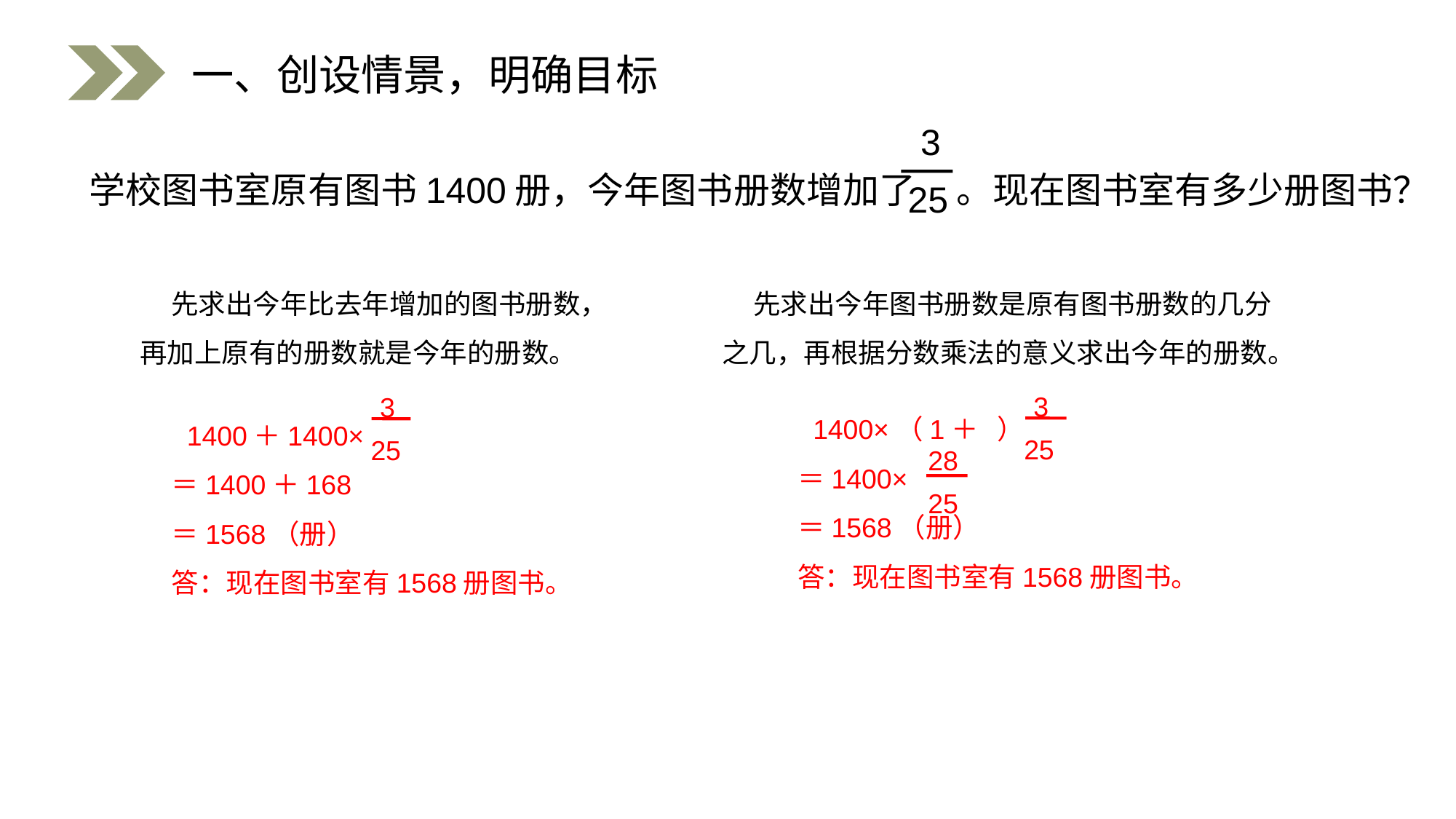

一、创设情景，明确目标
3
25

学校图书室原有图书1400册，今年图书册数增加了     。现在图书室有多少册图书？
    先求出今年比去年增加的图书册数，再加上原有的册数就是今年的册数。
3
25

  1400＋1400×
＝1400＋168
＝1568（册）
答：现在图书室有1568册图书。
    先求出今年图书册数是原有图书册数的几分之几，再根据分数乘法的意义求出今年的册数。
3
25

28
25

  1400×（1＋   ）
＝1400×
＝1568（册）
答：现在图书室有1568册图书。